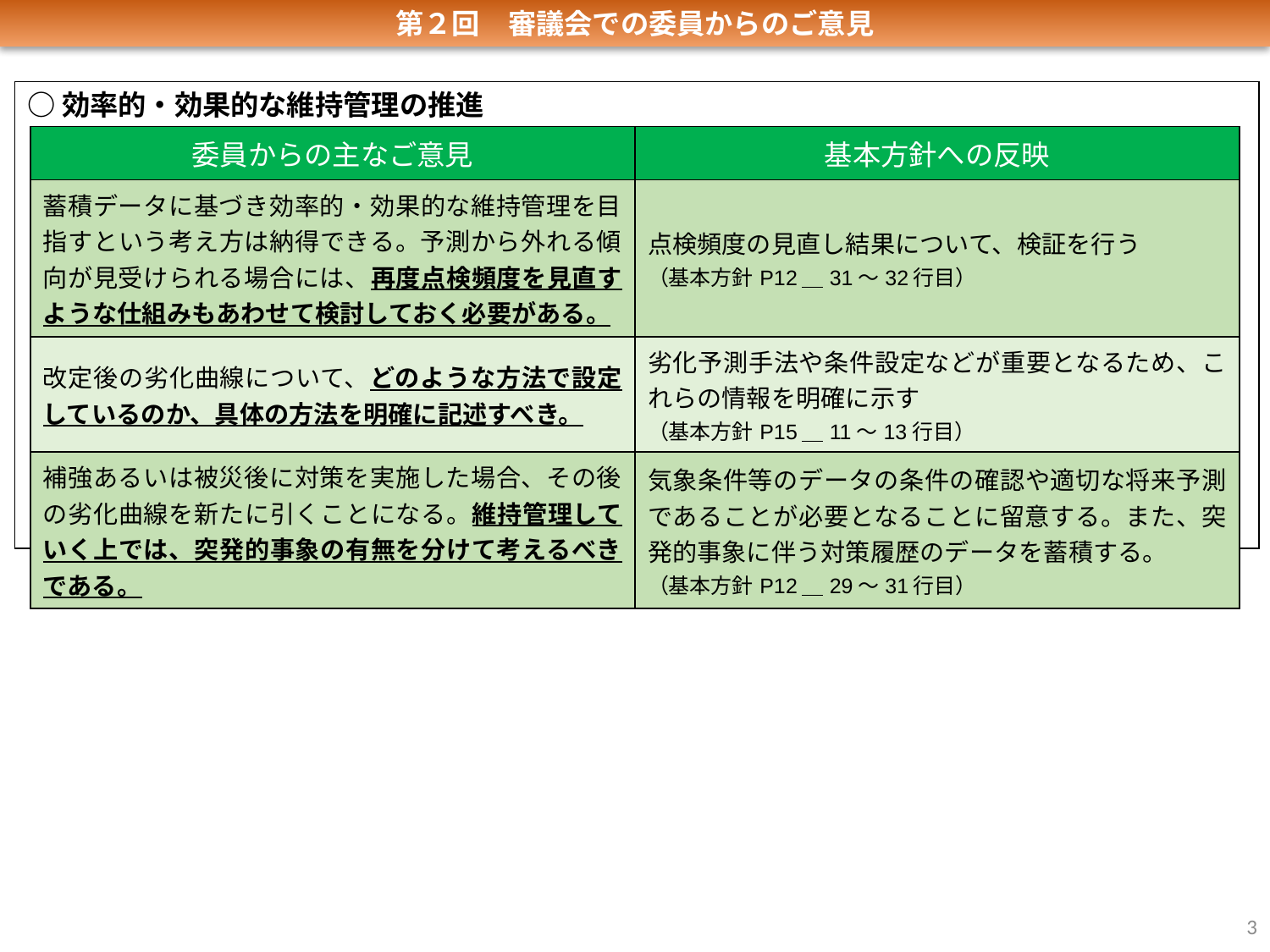

第２回　審議会での委員からのご意見
○効率的・効果的な維持管理の推進
| 委員からの主なご意見 | 基本方針への反映 |
| --- | --- |
| 蓄積データに基づき効率的・効果的な維持管理を目指すという考え方は納得できる。予測から外れる傾向が見受けられる場合には、再度点検頻度を見直すような仕組みもあわせて検討しておく必要がある。 | 点検頻度の見直し結果について、検証を行う （基本方針P12＿31～32行目） |
| 改定後の劣化曲線について、どのような方法で設定しているのか、具体の方法を明確に記述すべき。 | 劣化予測手法や条件設定などが重要となるため、これらの情報を明確に示す （基本方針P15＿11～13行目） |
| 補強あるいは被災後に対策を実施した場合、その後の劣化曲線を新たに引くことになる。維持管理していく上では、突発的事象の有無を分けて考えるべきである。 | 気象条件等のデータの条件の確認や適切な将来予測であることが必要となることに留意する。また、突発的事象に伴う対策履歴のデータを蓄積する。 （基本方針P12＿29～31行目） |
審議会資料P.13
審議会資料P.14
審議会資料P.13
3